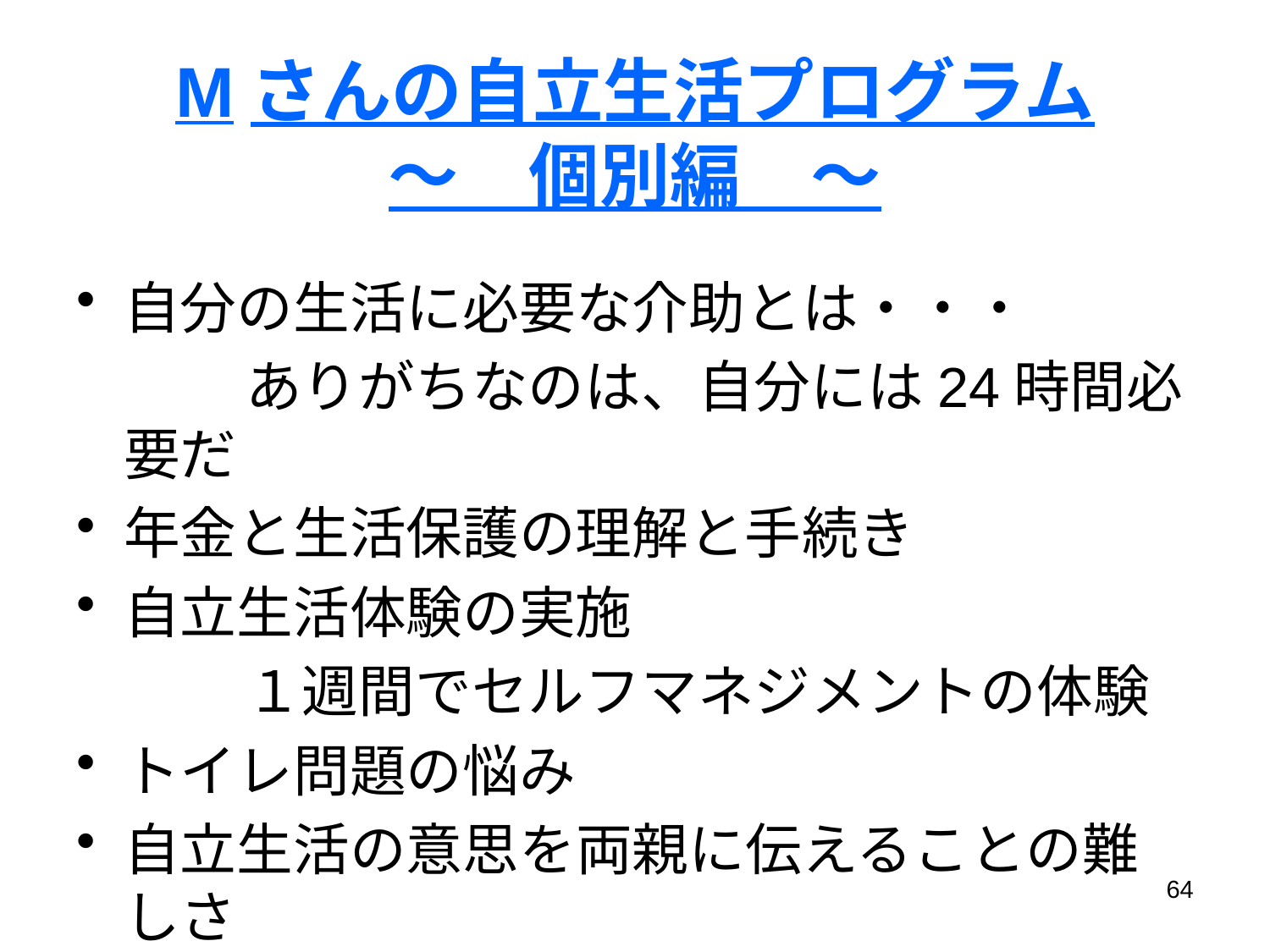

# Mさんの自立生活プログラム ～　個別編　～
自分の生活に必要な介助とは・・・
　　　ありがちなのは、自分には24時間必要だ
年金と生活保護の理解と手続き
自立生活体験の実施
　　　１週間でセルフマネジメントの体験
トイレ問題の悩み
自立生活の意思を両親に伝えることの難しさ
　　　　　　　　　　　　　　　　　　　　　　　　　など
64